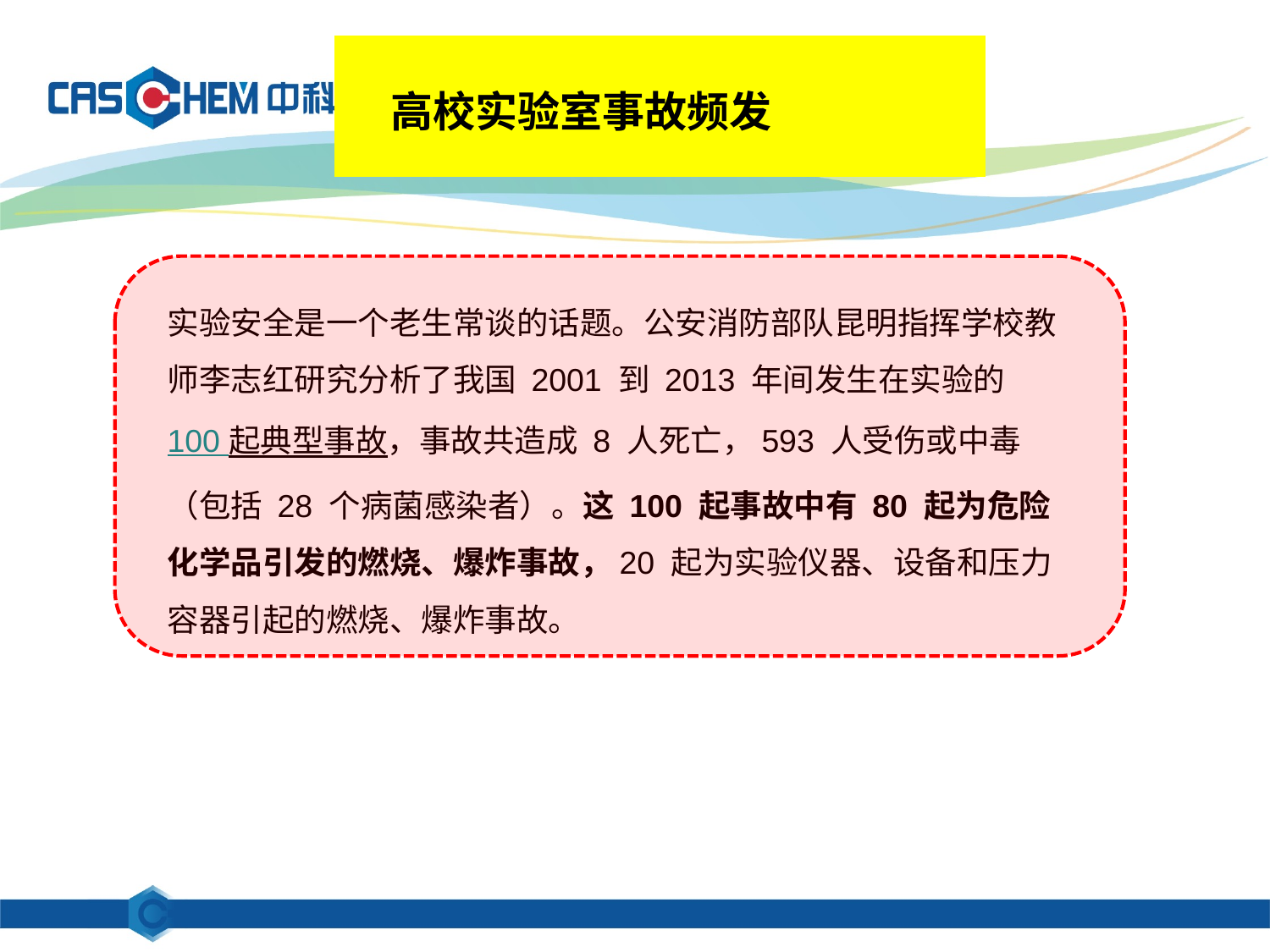

高校实验室事故频发

实验安全是一个老生常谈的话题。公安消防部队昆明指挥学校教师李志红研究分析了我国 2001 到 2013 年间发生在实验的 100 起典型事故，事故共造成 8 人死亡，593 人受伤或中毒（包括 28 个病菌感染者）。这 100 起事故中有 80 起为危险化学品引发的燃烧、爆炸事故，20 起为实验仪器、设备和压力容器引起的燃烧、爆炸事故。